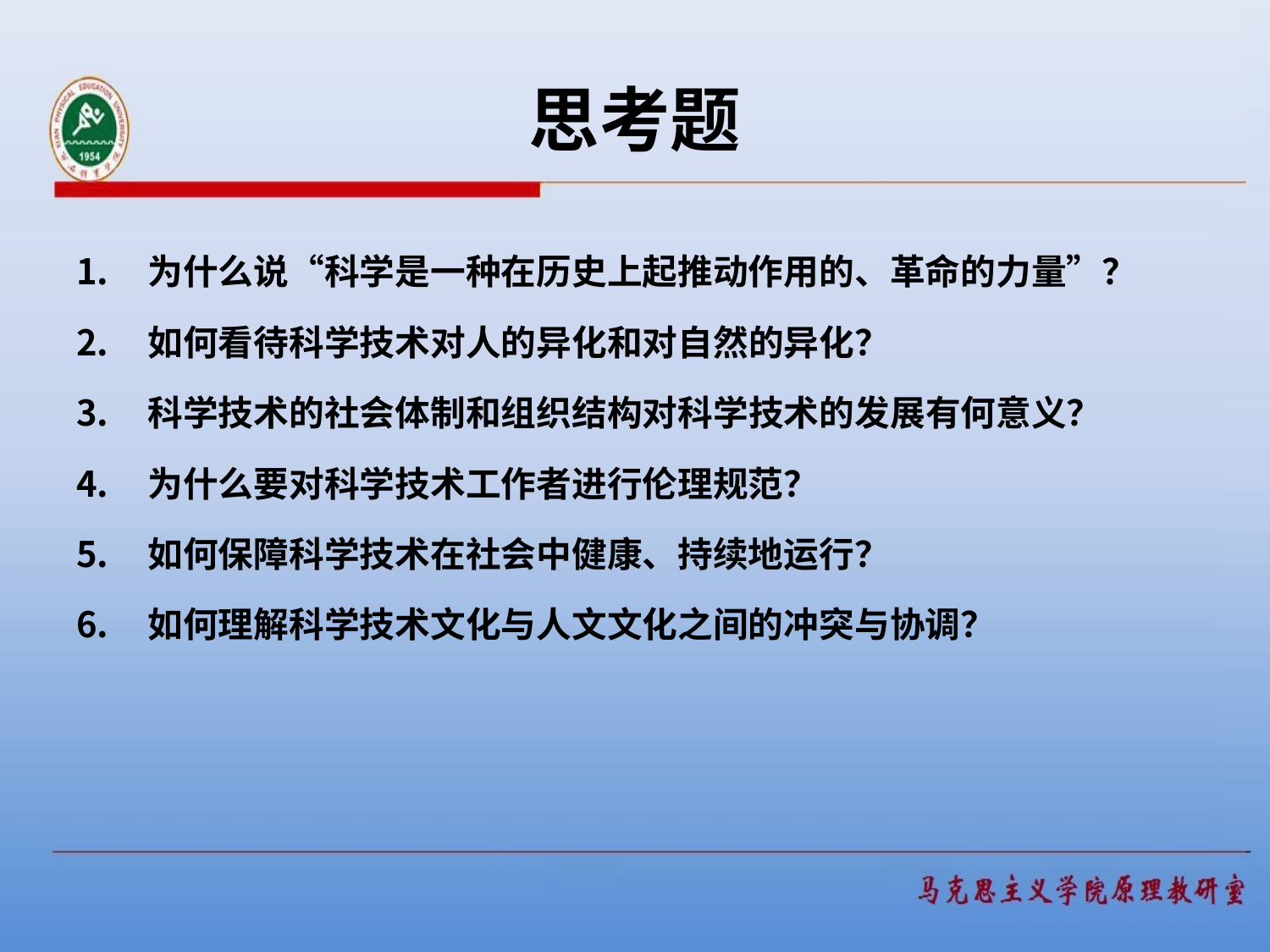

# 思考题
为什么说“科学是一种在历史上起推动作用的、革命的力量”？
如何看待科学技术对人的异化和对自然的异化？
科学技术的社会体制和组织结构对科学技术的发展有何意义？
为什么要对科学技术工作者进行伦理规范？
如何保障科学技术在社会中健康、持续地运行？
如何理解科学技术文化与人文文化之间的冲突与协调？